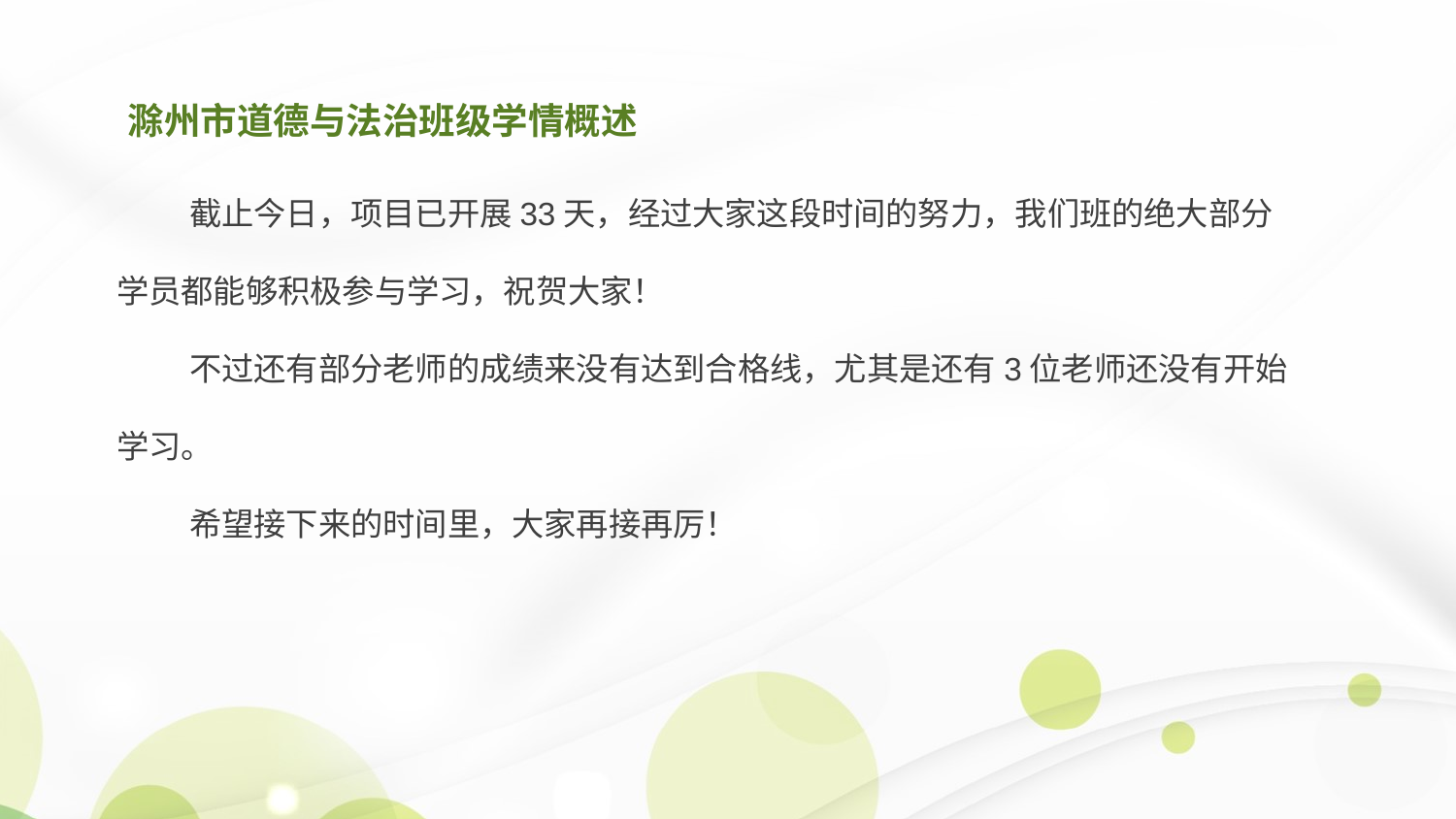

滁州市道德与法治班级学情概述
截止今日，项目已开展33天，经过大家这段时间的努力，我们班的绝大部分学员都能够积极参与学习，祝贺大家！
不过还有部分老师的成绩来没有达到合格线，尤其是还有3位老师还没有开始学习。
希望接下来的时间里，大家再接再厉！